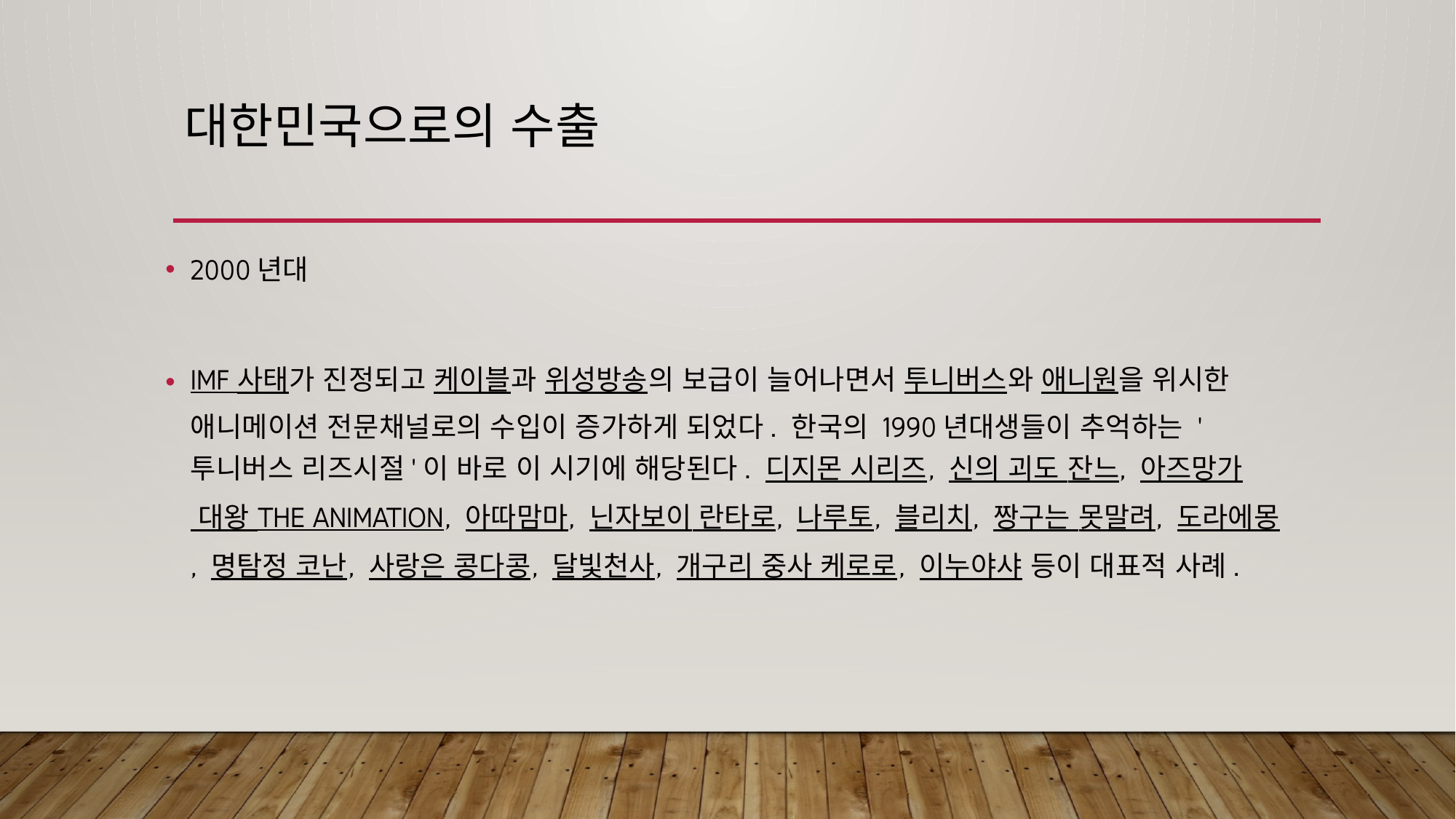

# 대한민국으로의 수출
2000년대

IMF 사태가 진정되고 케이블과 위성방송의 보급이 늘어나면서 투니버스와 애니원을 위시한 애니메이션 전문채널로의 수입이 증가하게 되었다. 한국의 1990년대생들이 추억하는 '투니버스 리즈시절'이 바로 이 시기에 해당된다. 디지몬 시리즈, 신의 괴도 잔느, 아즈망가 대왕 THE ANIMATION, 아따맘마, 닌자보이 란타로, 나루토, 블리치, 짱구는 못말려, 도라에몽, 명탐정 코난, 사랑은 콩다콩, 달빛천사, 개구리 중사 케로로, 이누야샤 등이 대표적 사례.